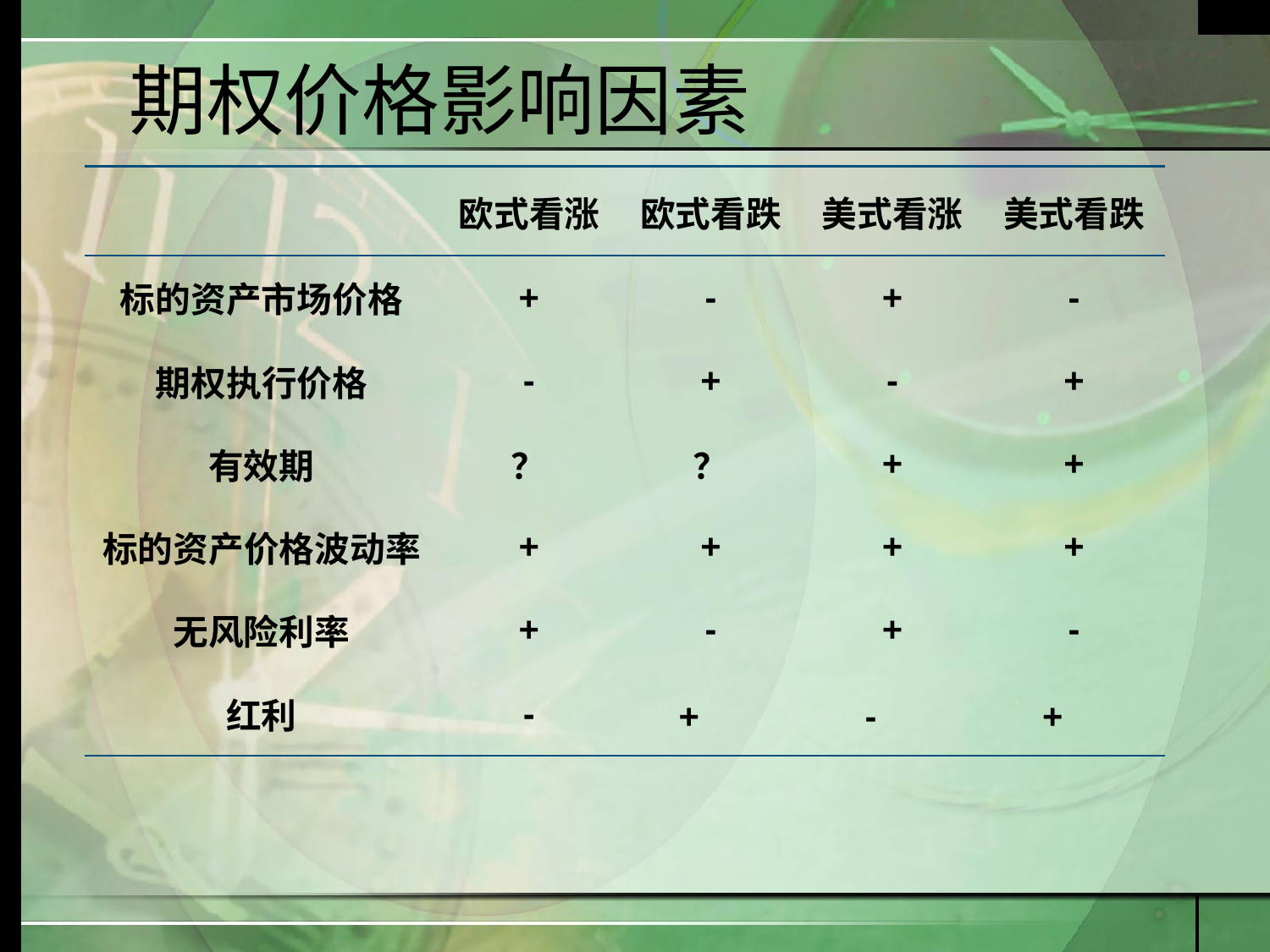

# 期权价格影响因素
|  | 欧式看涨 | 欧式看跌 | 美式看涨 | 美式看跌 |
| --- | --- | --- | --- | --- |
| 标的资产市场价格 | + | - | + | - |
| 期权执行价格 | - | + | - | + |
| 有效期 | ？ | ？ | + | + |
| 标的资产价格波动率 | + | + | + | + |
| 无风险利率 | + | - | + | - |
| 红利 | - | + | - | + |